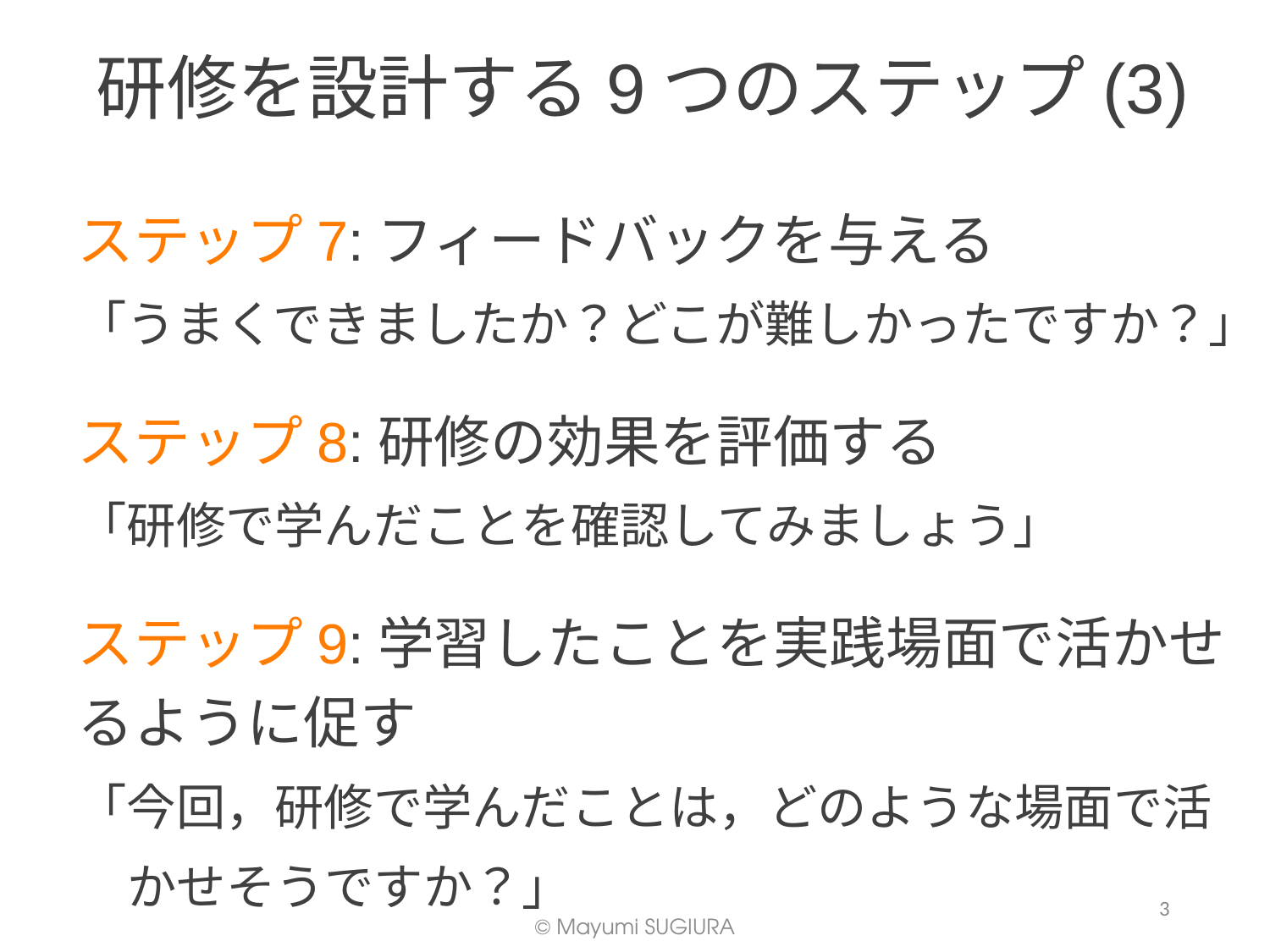

# 研修を設計する9つのステップ(3)
ステップ7:フィードバックを与える
「うまくできましたか？どこが難しかったですか？」
ステップ8:研修の効果を評価する
「研修で学んだことを確認してみましょう」
ステップ9:学習したことを実践場面で活かせるように促す
「今回，研修で学んだことは，どのような場面で活かせそうですか？」
3
©️ Mayumi SUGIURA